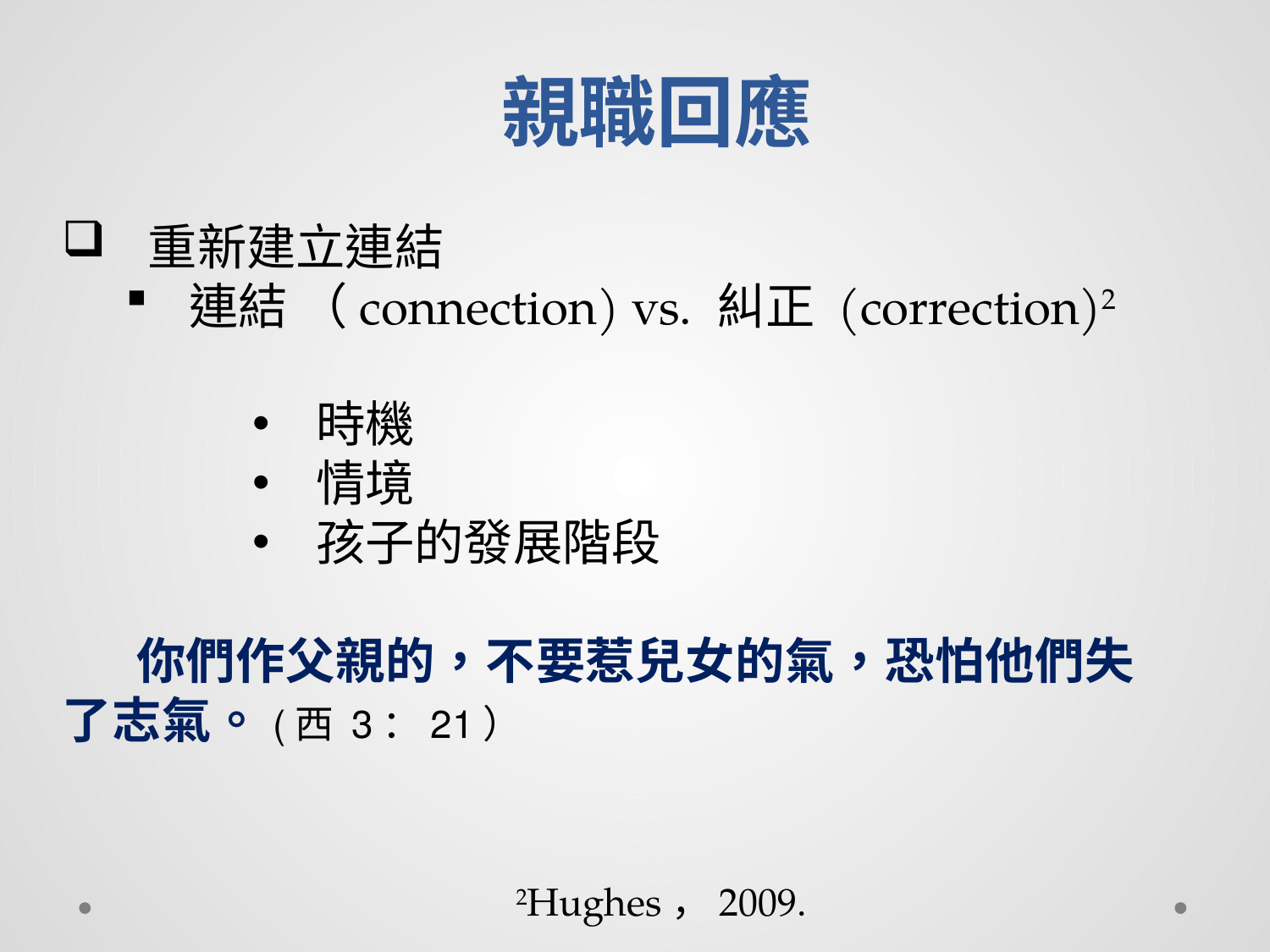

#
親職回應

 重新建立連結
連結 （connection) vs. 糾正 (correction)2

時機
情境
孩子的發展階段

      你 們 作 父 親 的 ， 不 要 惹 兒 女 的 氣 ， 恐 怕 他 們 失              了 志 氣 。(西 3：21）

                                     2Hughes，2009.